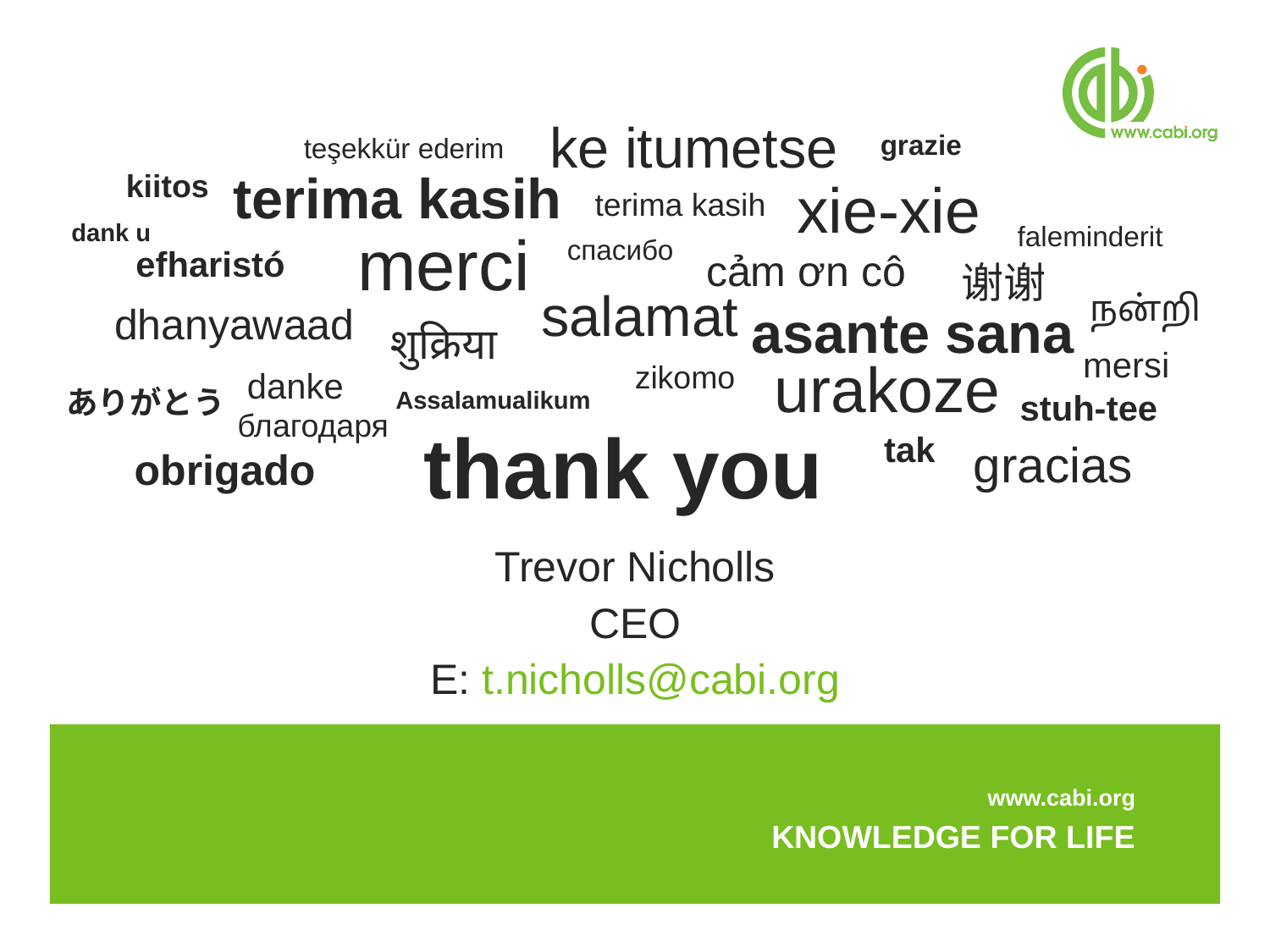

ke itumetse
grazie
teşekkür ederim
terima kasih
kiitos
xie-xie
terima kasih
dank u
faleminderit
merci
спасибо
efharistó
cảm ơn cô
谢谢
salamat
நன்றி
asante sana
dhanyawaad
शुक्रिया
mersi
urakoze
zikomo
danke
ありがとう
Assalamualikum
stuh-tee
благодаря
thank you
tak
gracias
obrigado
Trevor Nicholls
CEO
E: t.nicholls@cabi.org